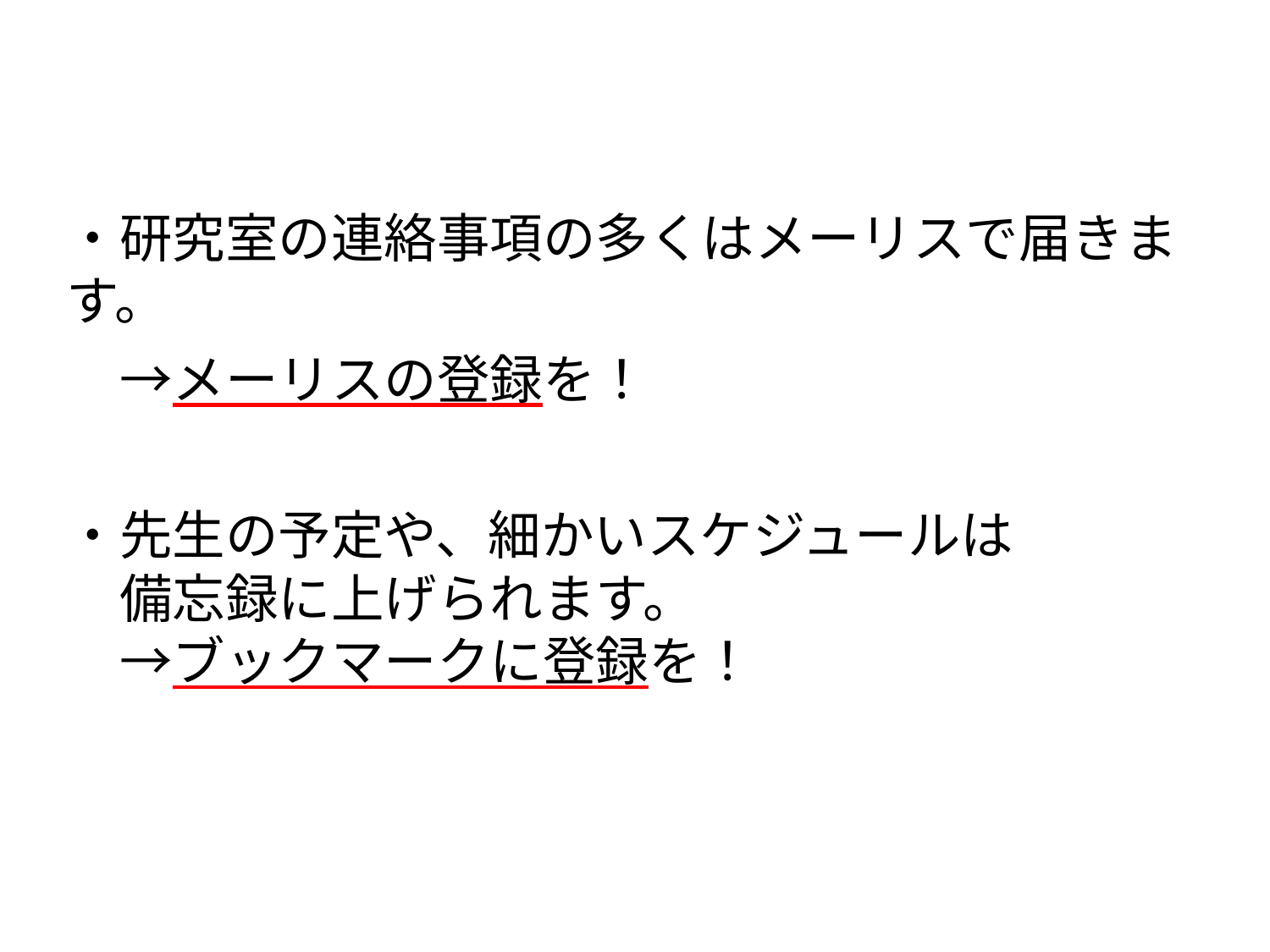

・研究室の連絡事項の多くはメーリスで届きます。

　→メーリスの登録を！
・先生の予定や、細かいスケジュールは
　備忘録に上げられます。
　→ブックマークに登録を！